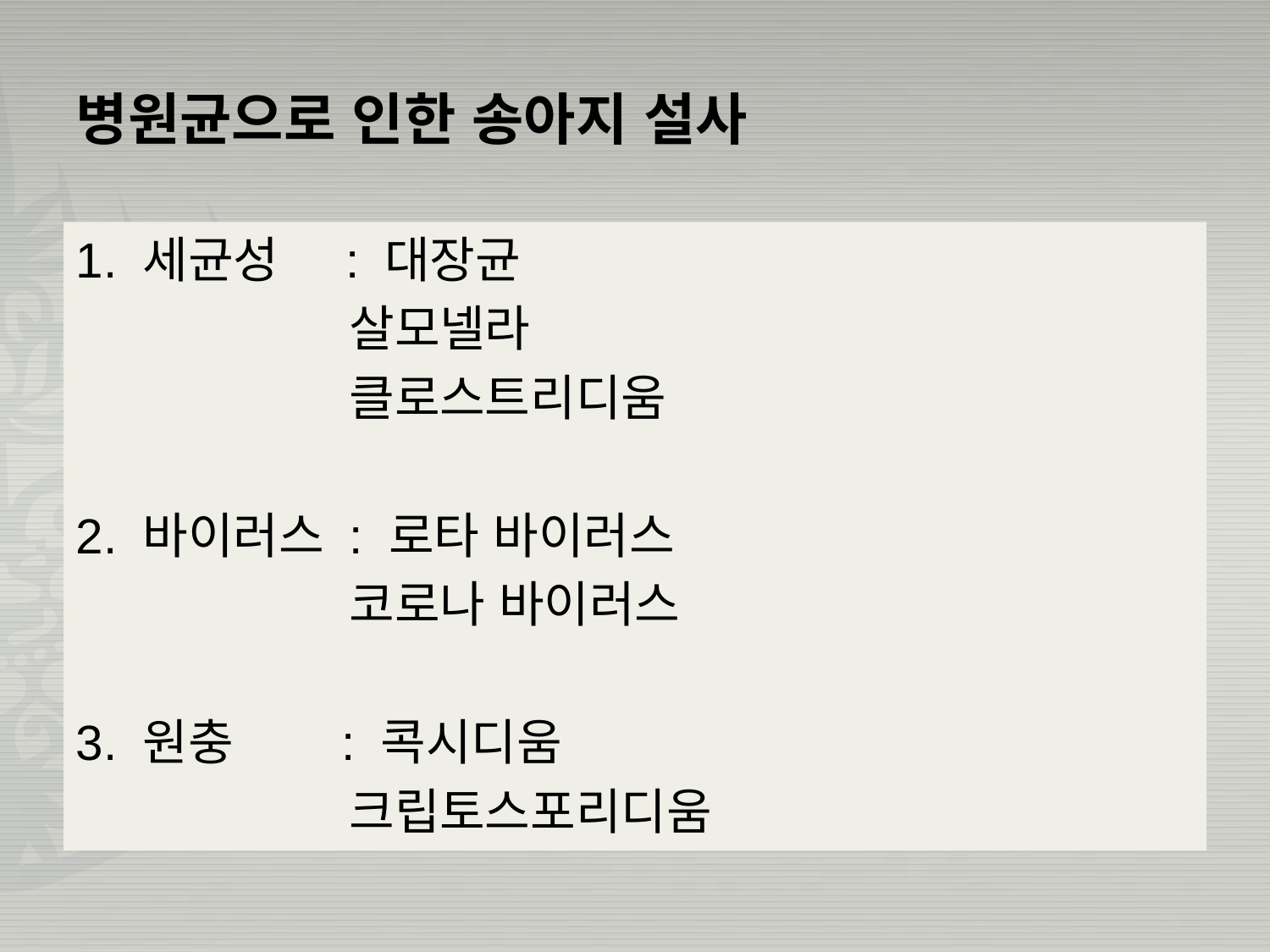

# 병원균으로 인한 송아지 설사
1. 세균성    : 대장균
                   살모넬라
                   클로스트리디움

2. 바이러스 : 로타 바이러스
                   코로나 바이러스

3. 원충       : 콕시디움
                   크립토스포리디움